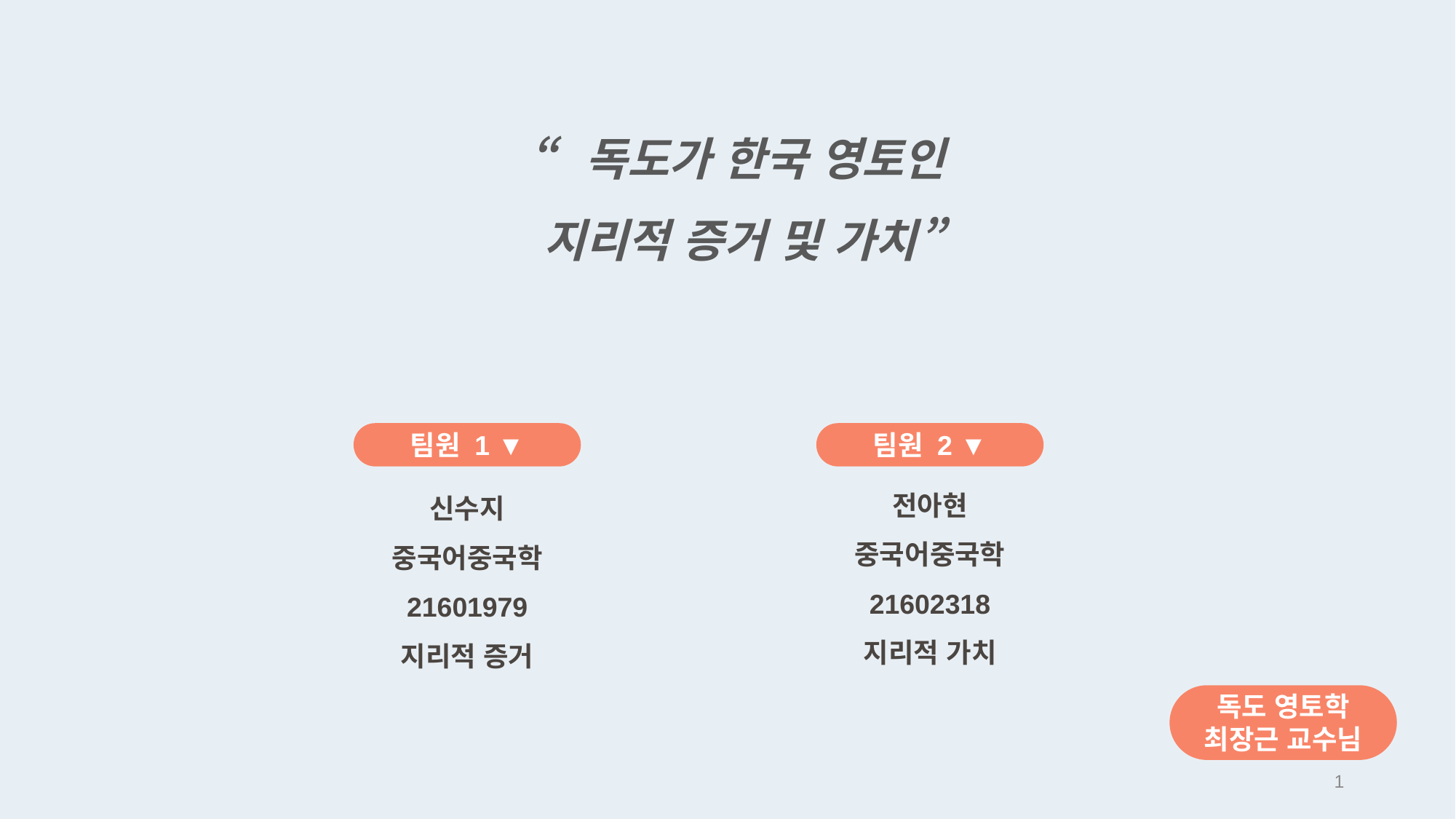

“독도가 한국 영토인
지리적 증거 및 가치”
팀원 1 ▼
팀원 2 ▼
전아현
중국어중국학
21602318
지리적 가치
신수지
중국어중국학
21601979
지리적 증거

독도 영토학
최장근 교수님
1